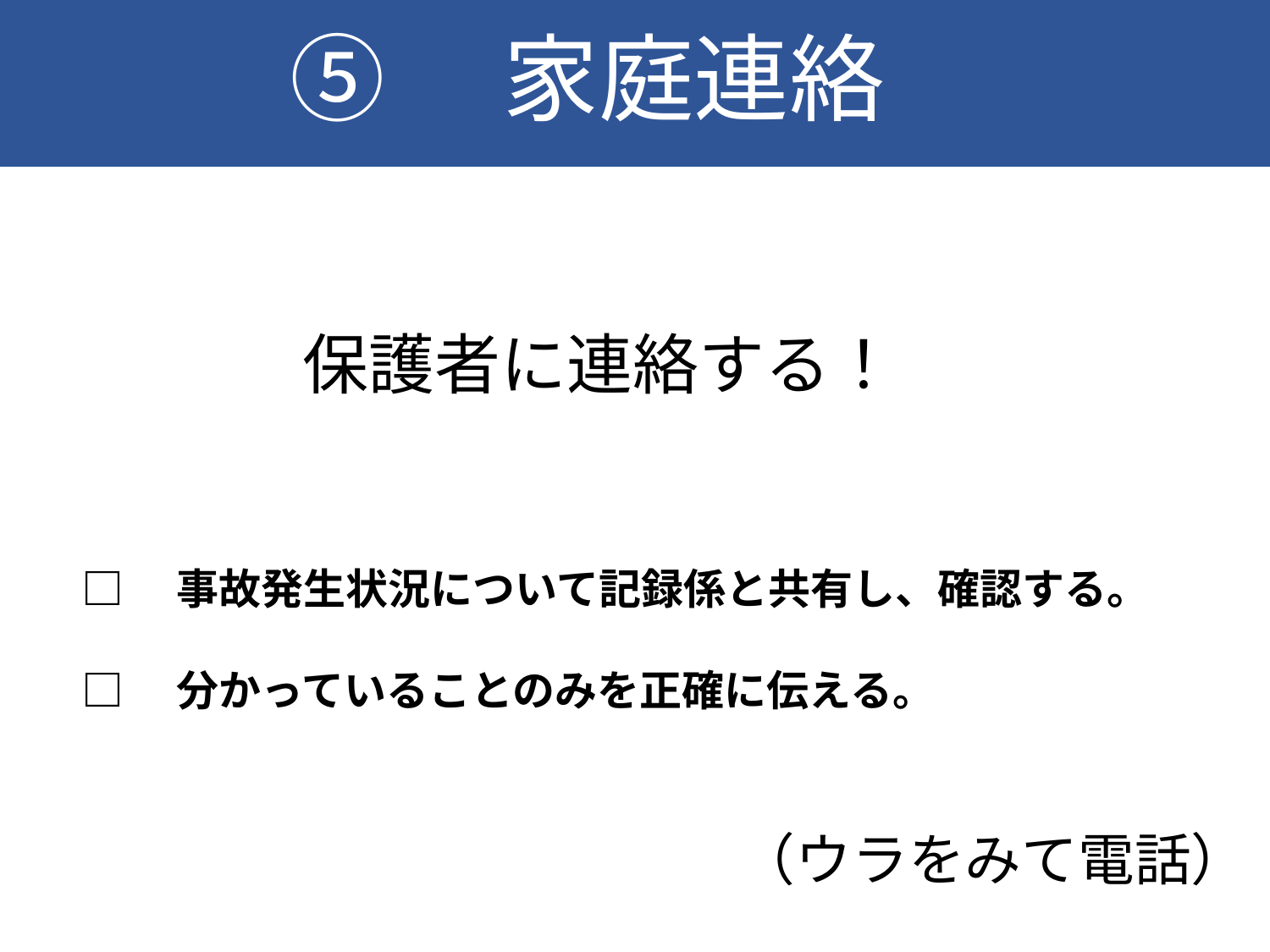

# ⑤　家庭連絡
　保護者に連絡する！
□　事故発生状況について記録係と共有し、確認する。

□　分かっていることのみを正確に伝える。
（ウラをみて電話）